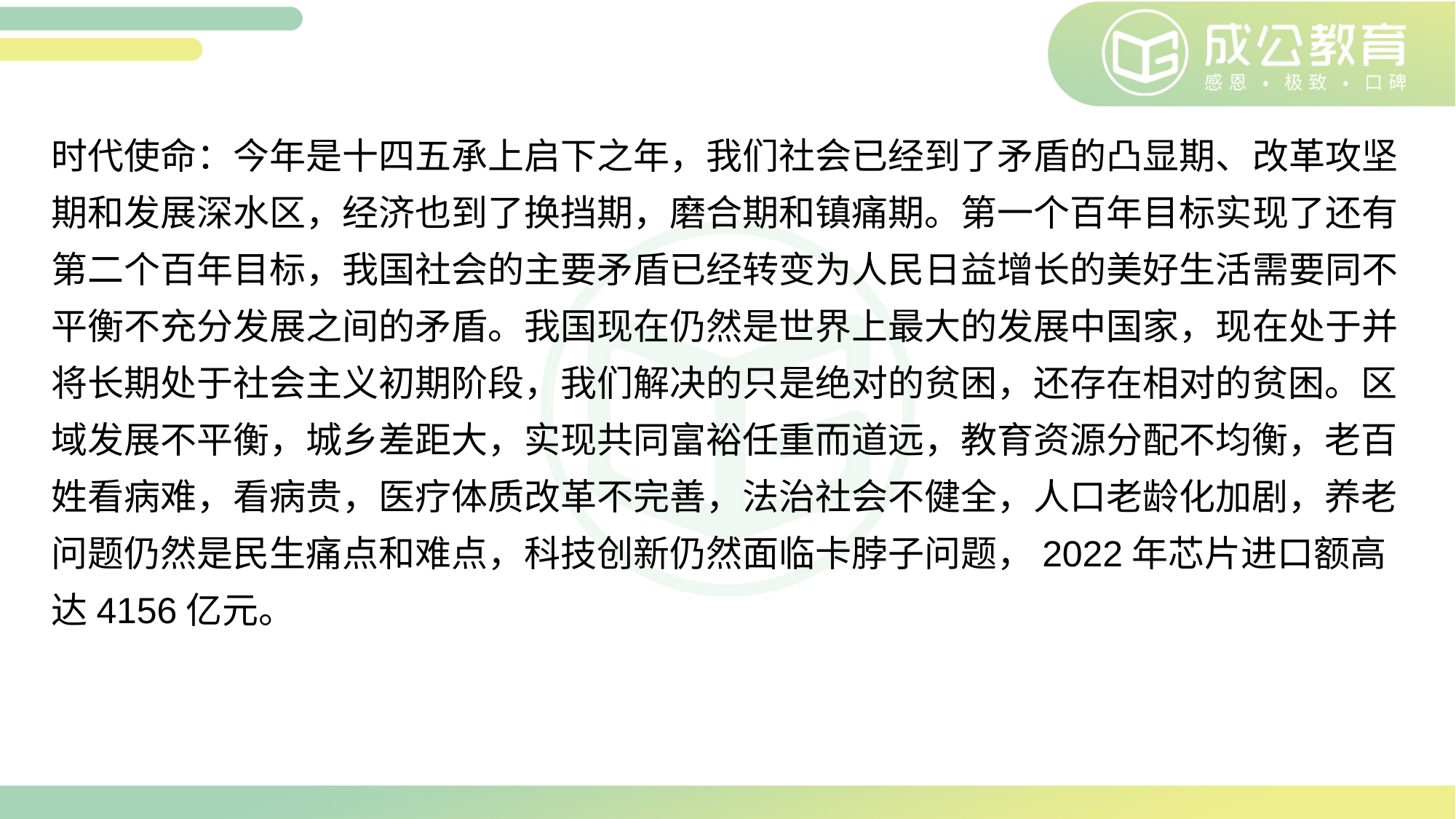

时代使命：今年是十四五承上启下之年，我们社会已经到了矛盾的凸显期、改革攻坚期和发展深水区，经济也到了换挡期，磨合期和镇痛期。第一个百年目标实现了还有第二个百年目标，我国社会的主要矛盾已经转变为人民日益增长的美好生活需要同不平衡不充分发展之间的矛盾。我国现在仍然是世界上最大的发展中国家，现在处于并将长期处于社会主义初期阶段，我们解决的只是绝对的贫困，还存在相对的贫困。区域发展不平衡，城乡差距大，实现共同富裕任重而道远，教育资源分配不均衡，老百姓看病难，看病贵，医疗体质改革不完善，法治社会不健全，人口老龄化加剧，养老问题仍然是民生痛点和难点，科技创新仍然面临卡脖子问题，2022年芯片进口额高达4156亿元。